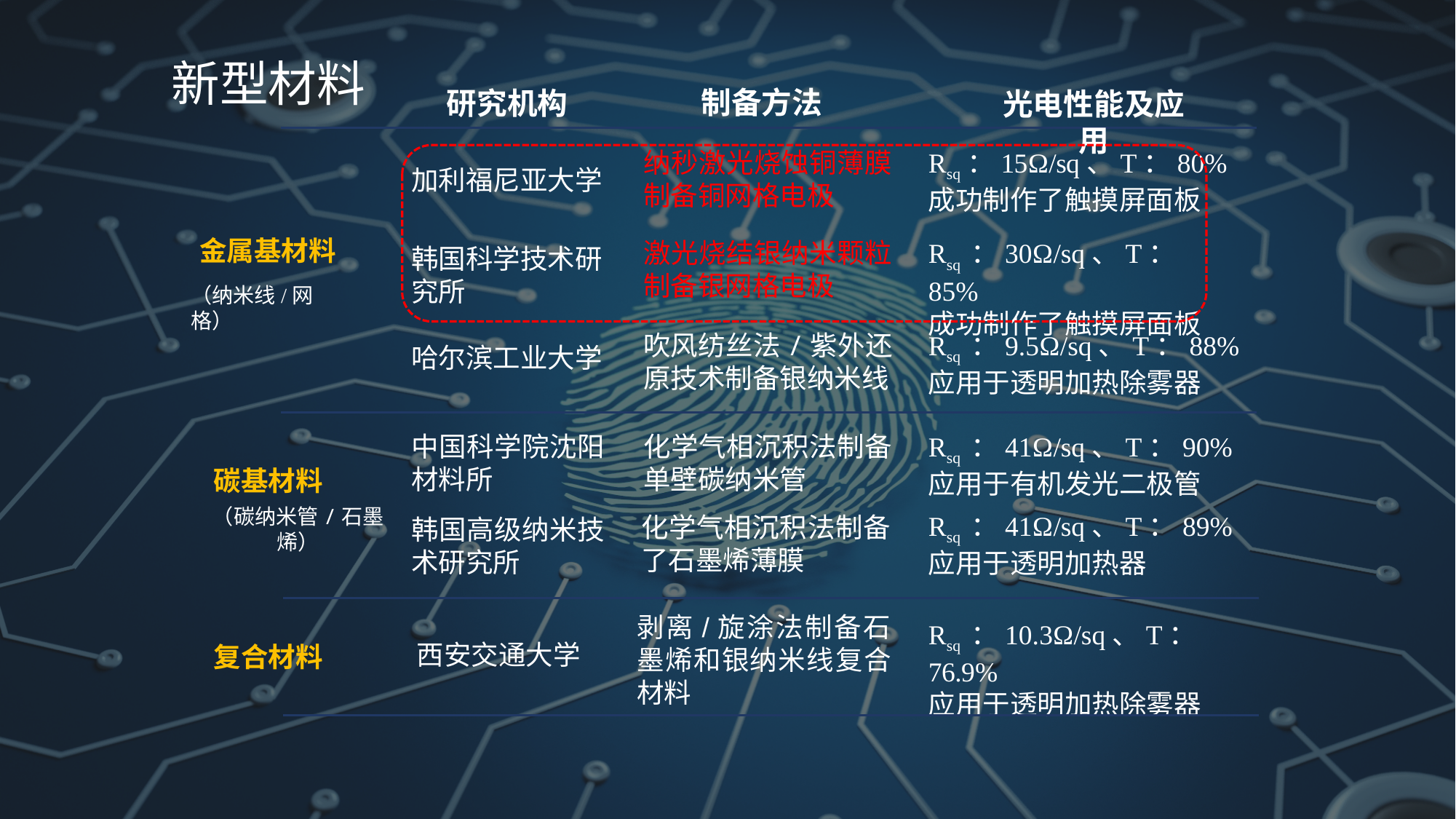

新型材料
制备方法
研究机构
光电性能及应用
纳秒激光烧蚀铜薄膜制备铜网格电极
Rsq：15Ω/sq、T：80%
成功制作了触摸屏面板

加利福尼亚大学
金属基材料
激光烧结银纳米颗粒制备银网格电极
Rsq ：30Ω/sq、T：85%
成功制作了触摸屏面板
韩国科学技术研究所
（纳米线/网格）
吹风纺丝法/紫外还原技术制备银纳米线
Rsq ：9.5Ω/sq、T：88%
应用于透明加热除雾器
哈尔滨工业大学
中国科学院沈阳材料所
化学气相沉积法制备单壁碳纳米管
Rsq ：41Ω/sq、T：90%
应用于有机发光二极管
碳基材料
（碳纳米管/石墨烯）
Rsq ：41Ω/sq、T：89%
应用于透明加热器
化学气相沉积法制备了石墨烯薄膜
韩国高级纳米技术研究所
剥离/旋涂法制备石墨烯和银纳米线复合材料
Rsq ：10.3Ω/sq、T：76.9%
应用于透明加热除雾器
西安交通大学
复合材料